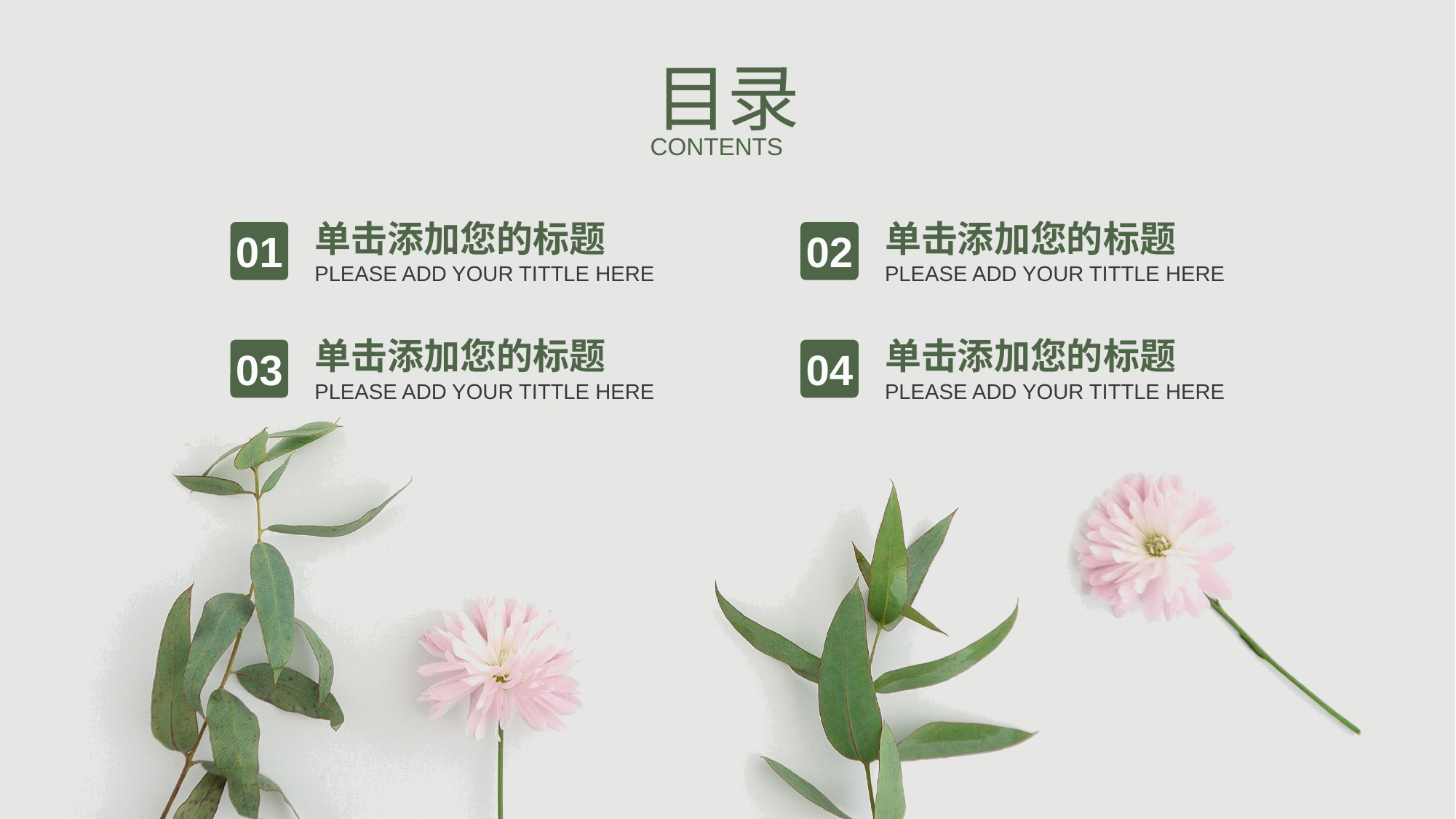

目录
CONTENTS
单击添加您的标题
PLEASE ADD YOUR TITTLE HERE
01

单击添加您的标题
PLEASE ADD YOUR TITTLE HERE
02

单击添加您的标题
PLEASE ADD YOUR TITTLE HERE
03

单击添加您的标题
PLEASE ADD YOUR TITTLE HERE
04